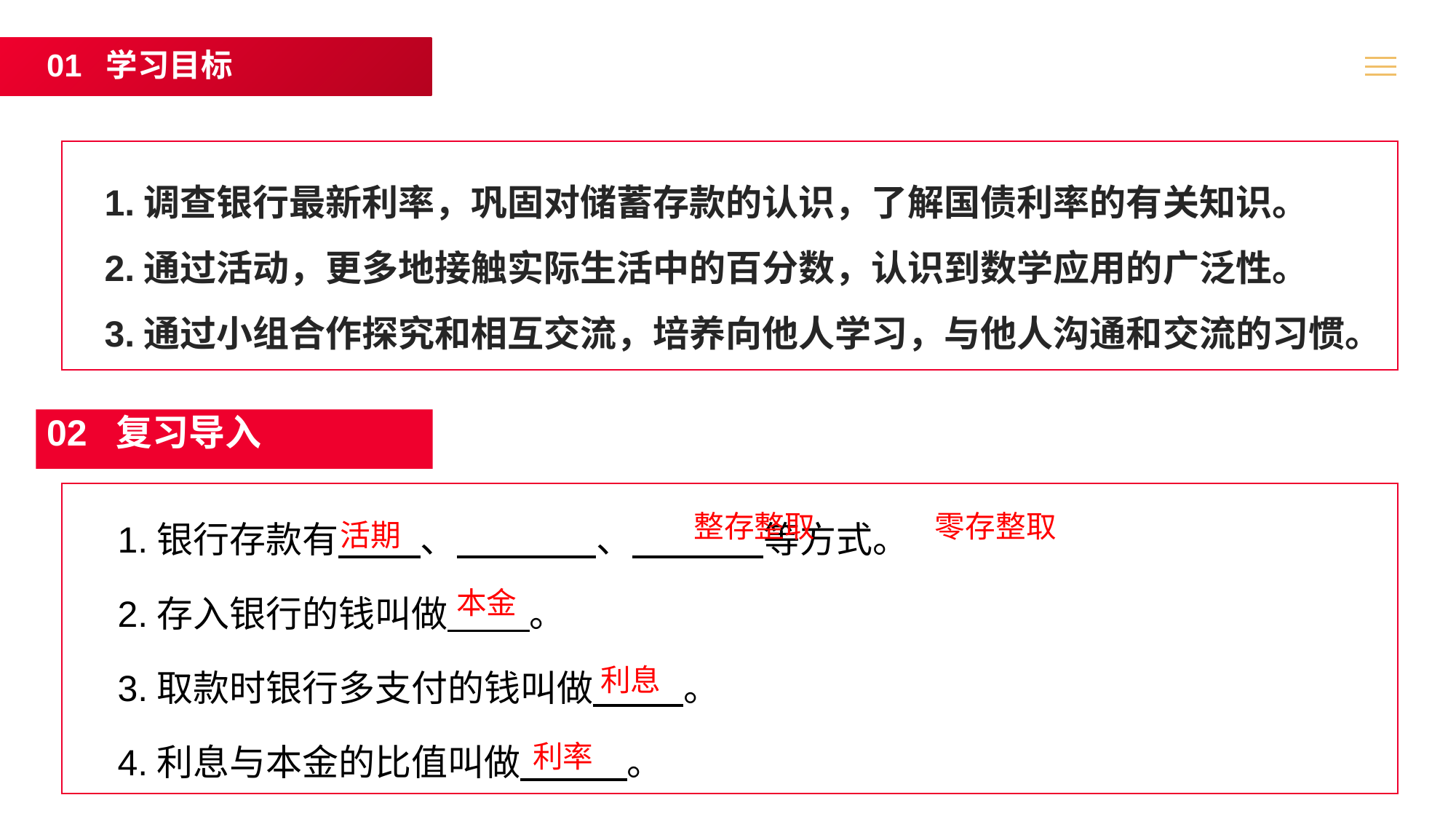

01  学习目标

1.调查银行最新利率，巩固对储蓄存款的认识，了解国债利率的有关知识。
2.通过活动，更多地接触实际生活中的百分数，认识到数学应用的广泛性。
3.通过小组合作探究和相互交流，培养向他人学习，与他人沟通和交流的习惯。
02  复习导入
1.银行存款有          、                 、                等方式。
2.存入银行的钱叫做          。
3.取款时银行多支付的钱叫做           。
4.利息与本金的比值叫做             。
整存整取
零存整取

活期
本金
利息
利率